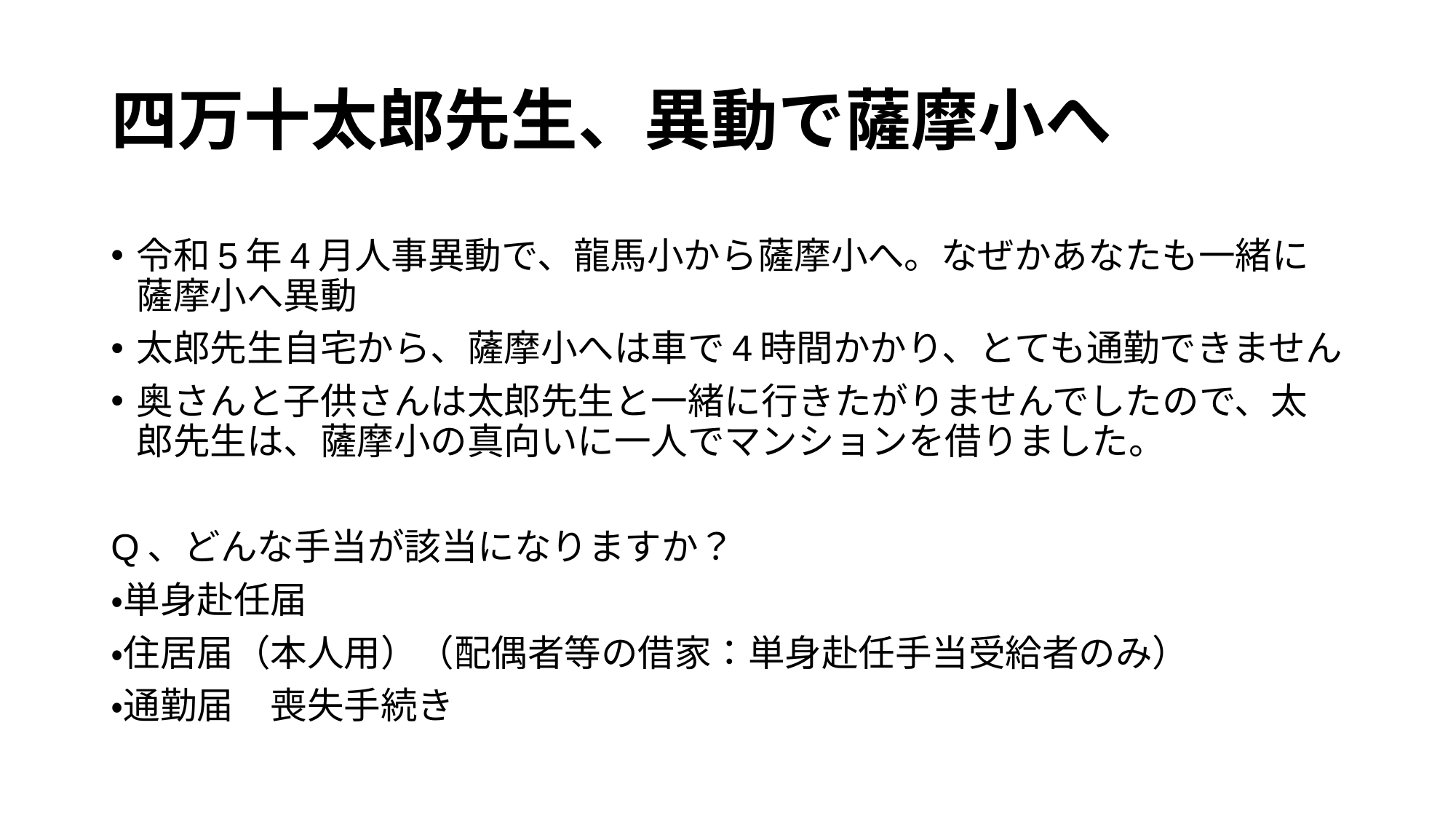

# 四万十太郎先生、異動で薩摩小へ
令和5年4月人事異動で、龍馬小から薩摩小へ。なぜかあなたも一緒に薩摩小へ異動
太郎先生自宅から、薩摩小へは車で4時間かかり、とても通勤できません
奥さんと子供さんは太郎先生と一緒に行きたがりませんでしたので、太郎先生は、薩摩小の真向いに一人でマンションを借りました。

Q、どんな手当が該当になりますか？
・単身赴任届
・住居届（本人用）（配偶者等の借家：単身赴任手当受給者のみ）
・通勤届　喪失手続き